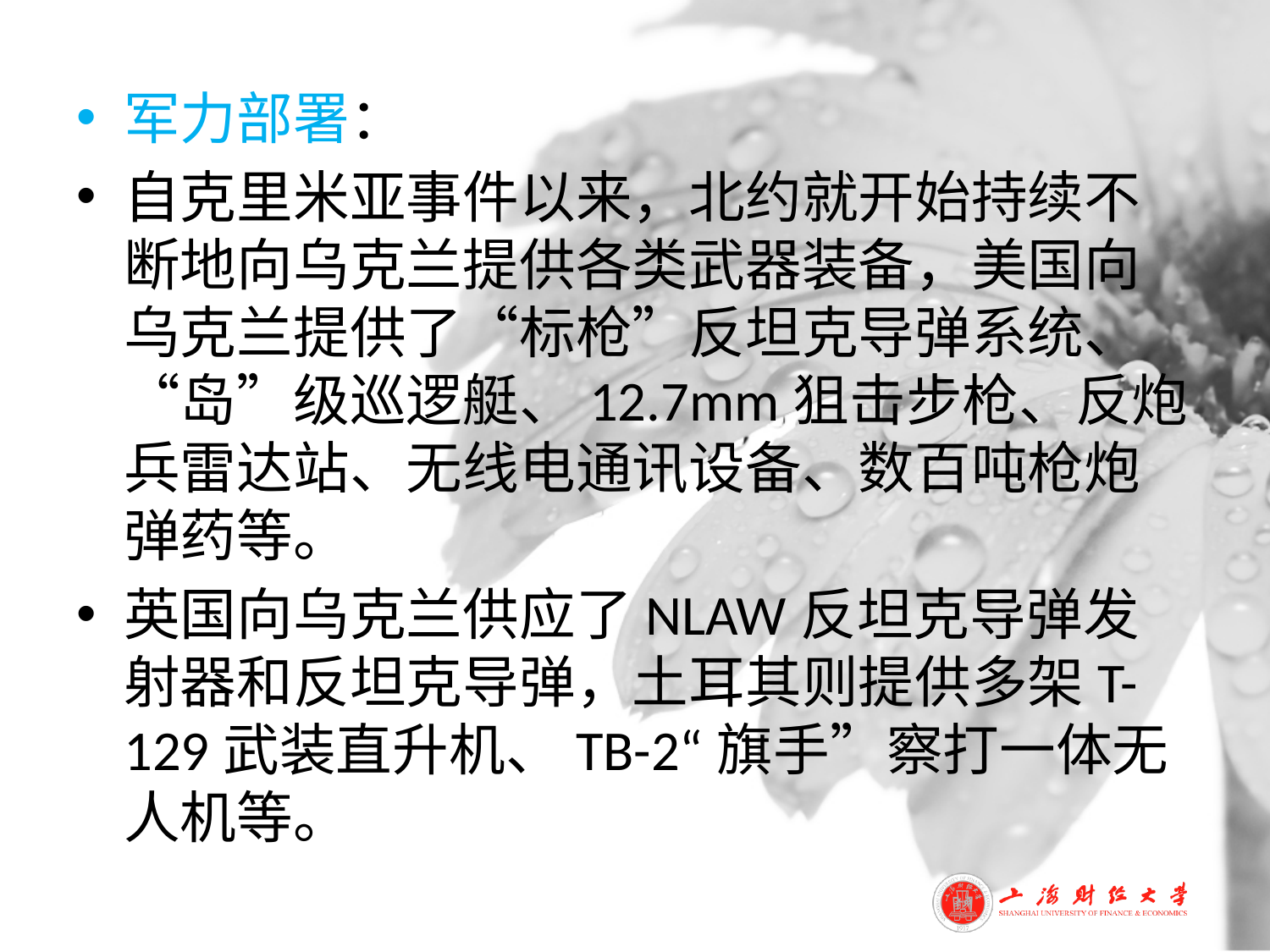

#
军力部署：
自克里米亚事件以来，北约就开始持续不断地向乌克兰提供各类武器装备，美国向乌克兰提供了“标枪”反坦克导弹系统、“岛”级巡逻艇、12.7mm狙击步枪、反炮兵雷达站、无线电通讯设备、数百吨枪炮弹药等。
英国向乌克兰供应了NLAW反坦克导弹发射器和反坦克导弹，土耳其则提供多架T-129武装直升机、TB-2“旗手”察打一体无人机等。